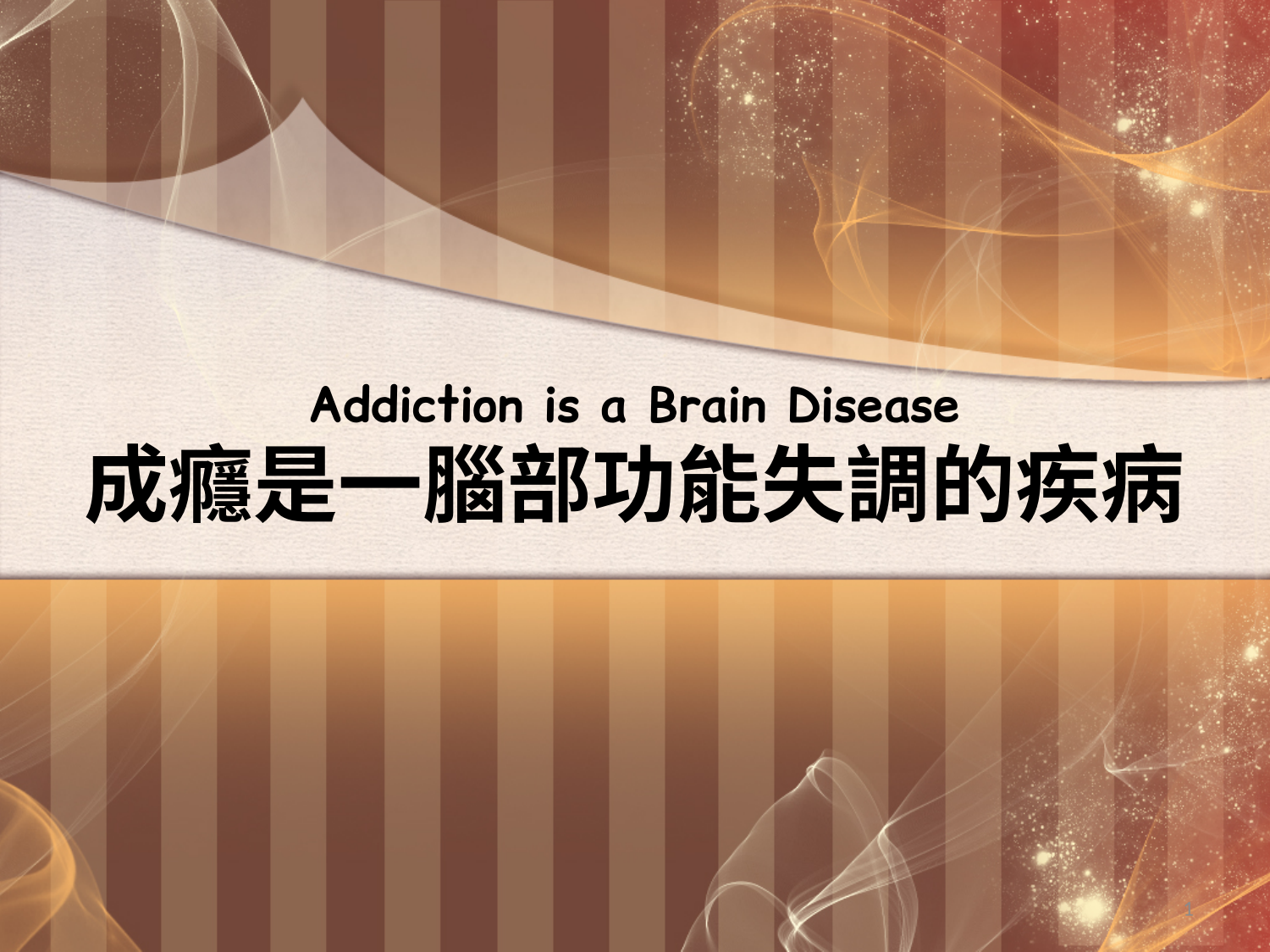

# Addiction is a Brain Disease 成癮是一腦部功能失調的疾病
1